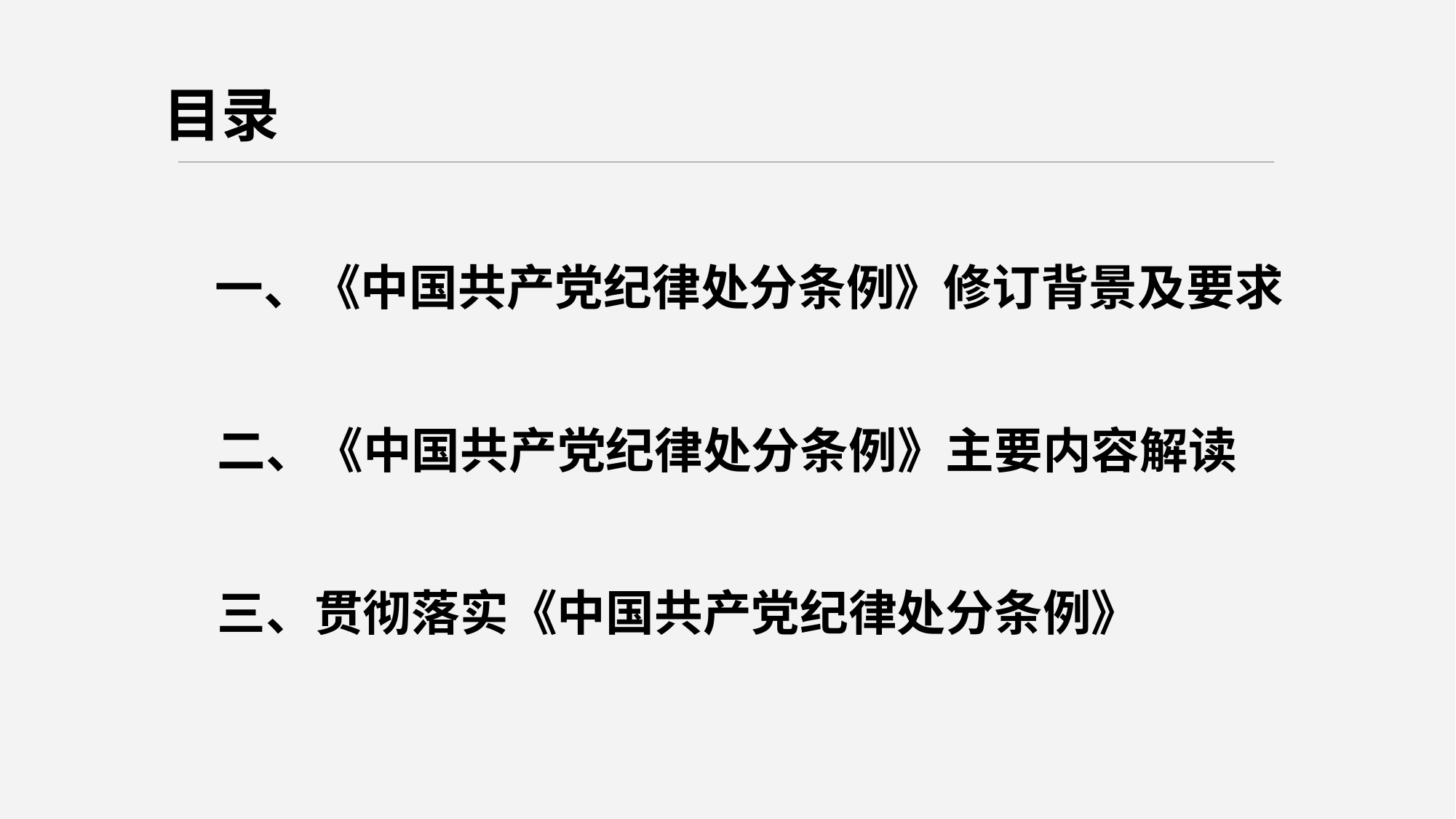

目录
一、《中国共产党纪律处分条例》修订背景及要求
二、《中国共产党纪律处分条例》主要内容解读
三、贯彻落实《中国共产党纪律处分条例》